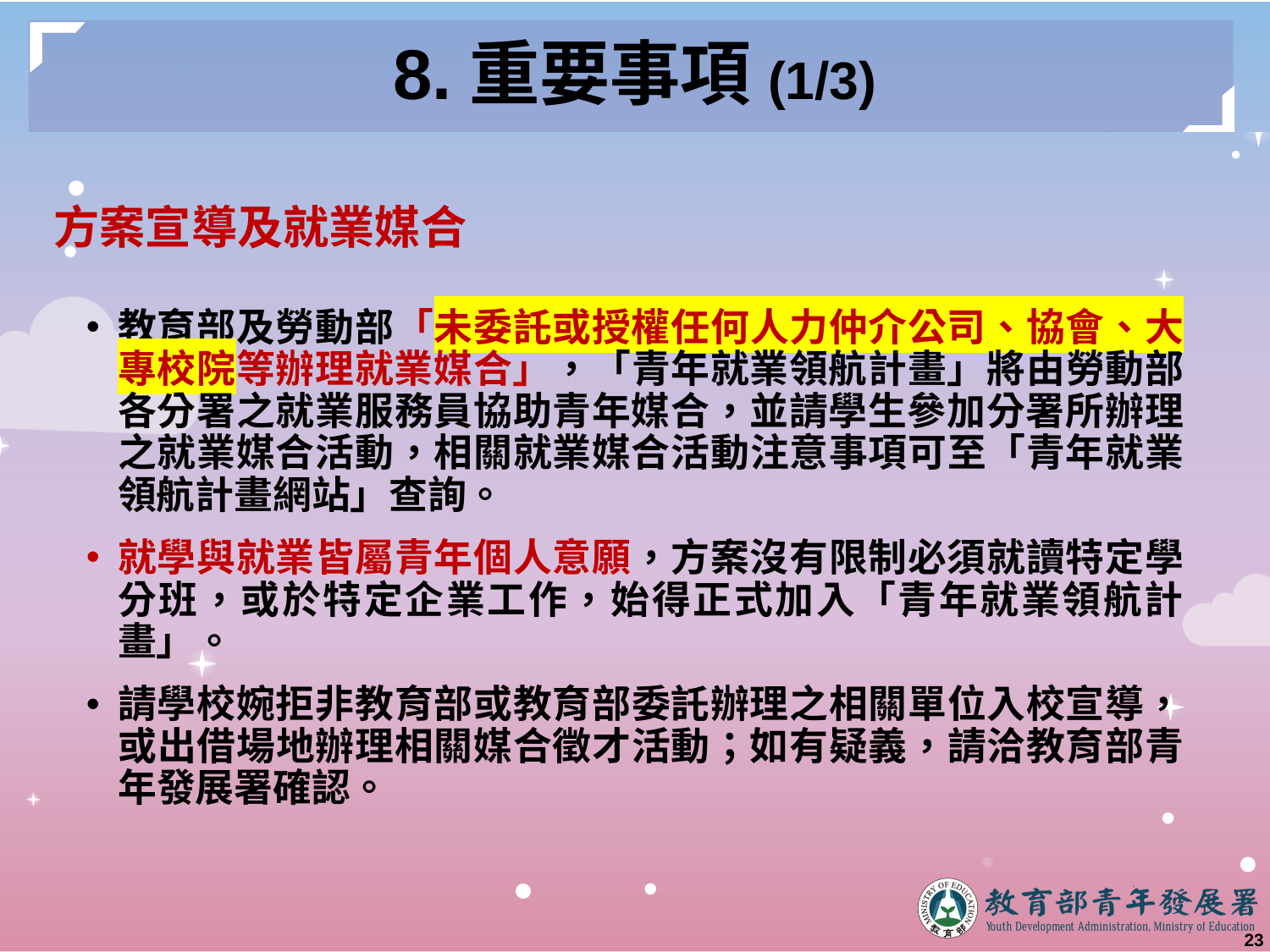

# 8.重要事項(1/3)
方案宣導及就業媒合
教育部及勞動部「未委託或授權任何人力仲介公司、協會、大專校院等辦理就業媒合」，「青年就業領航計畫」將由勞動部各分署之就業服務員協助青年媒合，並請學生參加分署所辦理之就業媒合活動，相關就業媒合活動注意事項可至「青年就業領航計畫網站」查詢。
就學與就業皆屬青年個人意願，方案沒有限制必須就讀特定學分班，或於特定企業工作，始得正式加入「青年就業領航計畫」。
請學校婉拒非教育部或教育部委託辦理之相關單位入校宣導，或出借場地辦理相關媒合徵才活動；如有疑義，請洽教育部青年發展署確認。

23